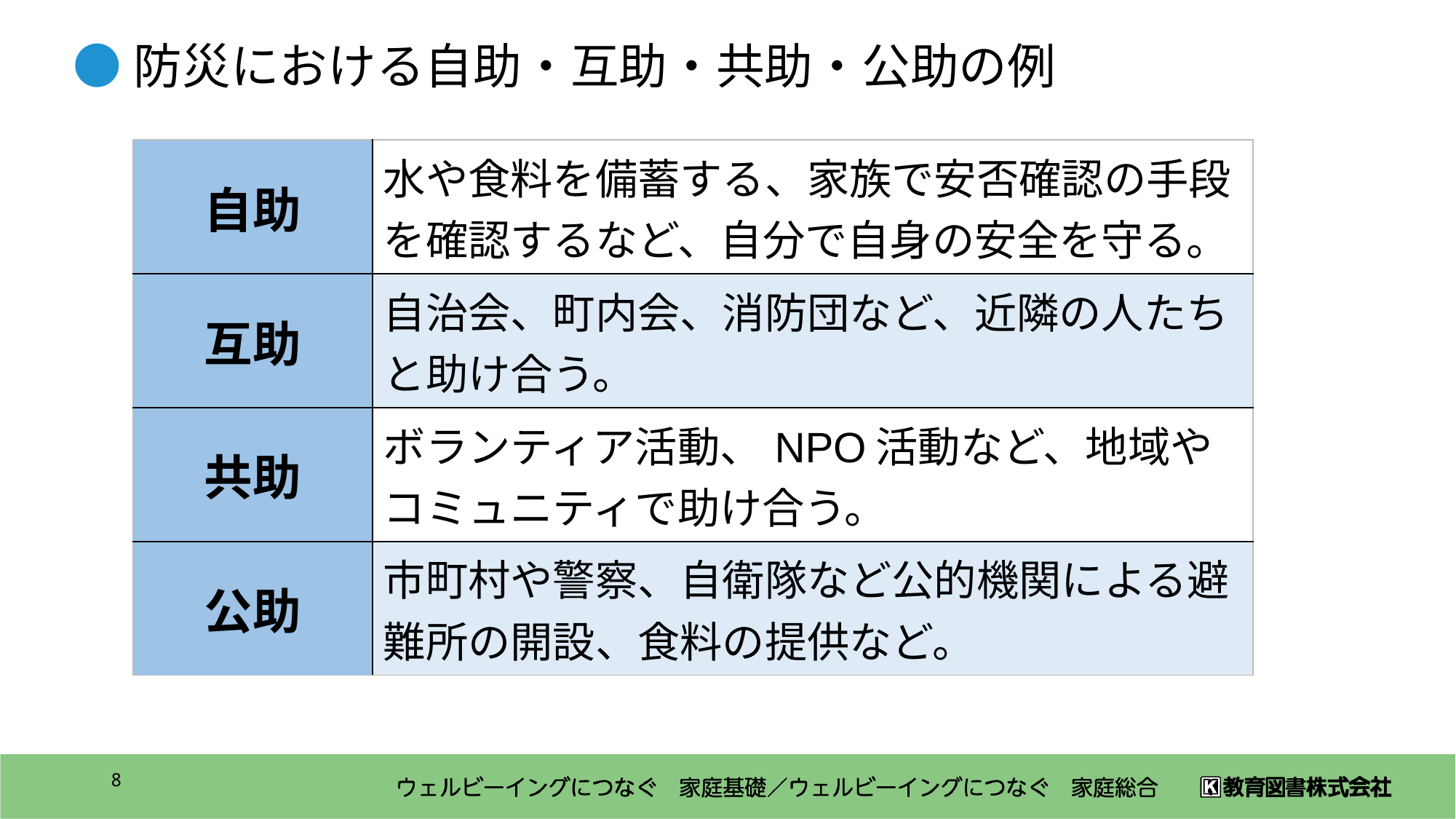

●防災における自助・互助・共助・公助の例
| 自助 | 水や食料を備蓄する、家族で安否確認の手段を確認するなど、自分で自身の安全を守る。 |
| --- | --- |
| 互助 | 自治会、町内会、消防団など、近隣の人たちと助け合う。 |
| 共助 | ボランティア活動、NPO活動など、地域やコミュニティで助け合う。 |
| 公助 | 市町村や警察、自衛隊など公的機関による避難所の開設、食料の提供など。 |
8